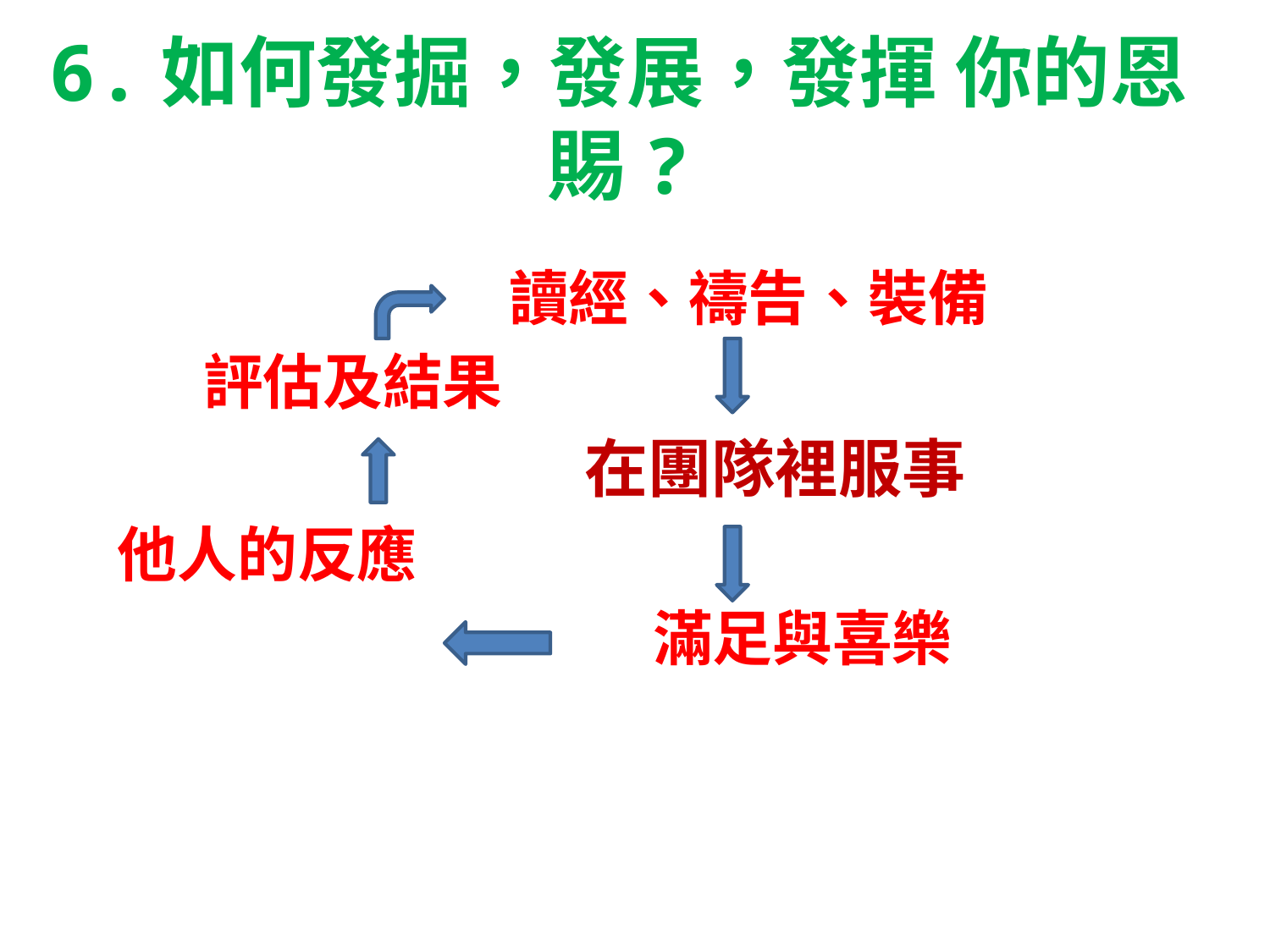

# 6.如何發掘，發展，發揮 你的恩賜?
			   讀經、禱告、裝備
	評估及結果
				在團隊裡服事
  他人的反應
				    滿足與喜樂